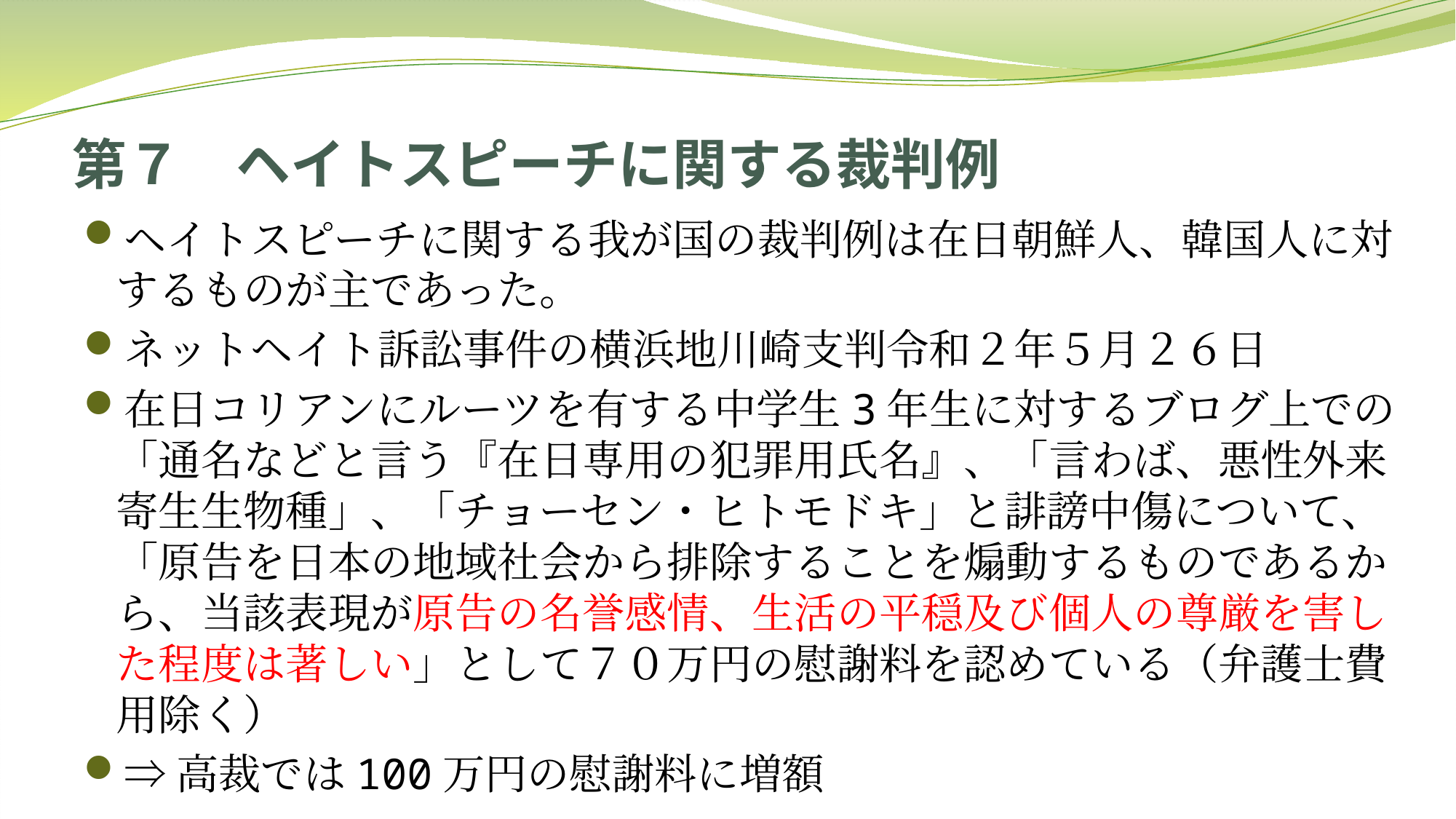

# 第７　ヘイトスピーチに関する裁判例
ヘイトスピーチに関する我が国の裁判例は在日朝鮮人、韓国人に対するものが主であった。
ネットヘイト訴訟事件の横浜地川崎支判令和２年５月２６日
在日コリアンにルーツを有する中学生3年生に対するブログ上での「通名などと言う『在日専用の犯罪用氏名』、「言わば、悪性外来寄生生物種」、「チョーセン・ヒトモドキ」と誹謗中傷について、「原告を日本の地域社会から排除することを煽動するものであるから、当該表現が原告の名誉感情、生活の平穏及び個人の尊厳を害した程度は著しい」として７０万円の慰謝料を認めている（弁護士費用除く）
⇒高裁では100万円の慰謝料に増額